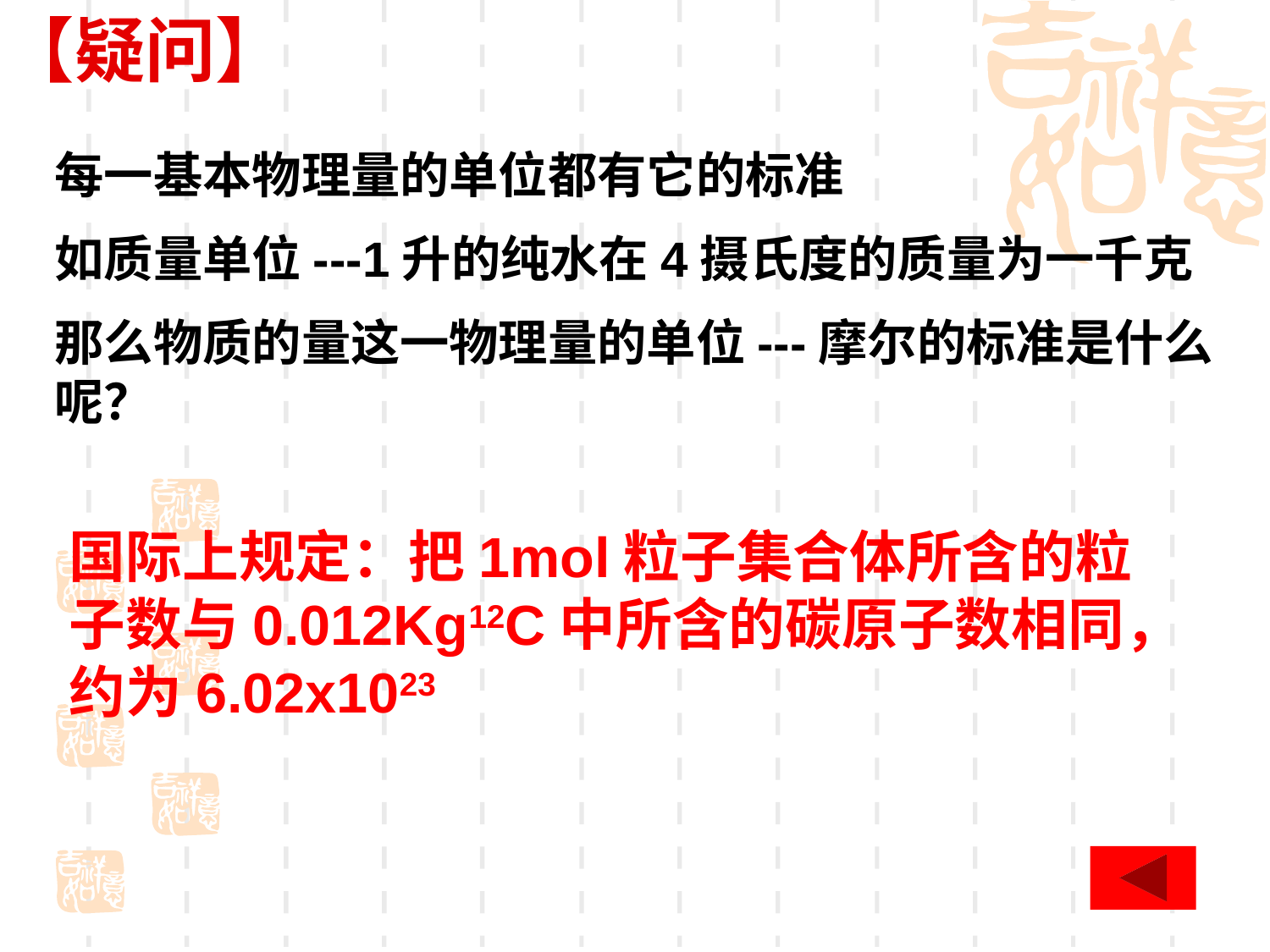

【疑问】
每一基本物理量的单位都有它的标准
如质量单位---1升的纯水在4摄氏度的质量为一千克
那么物质的量这一物理量的单位---摩尔的标准是什么呢？
国际上规定：把1mol粒子集合体所含的粒子数与0.012Kg12C中所含的碳原子数相同，约为6.02x1023